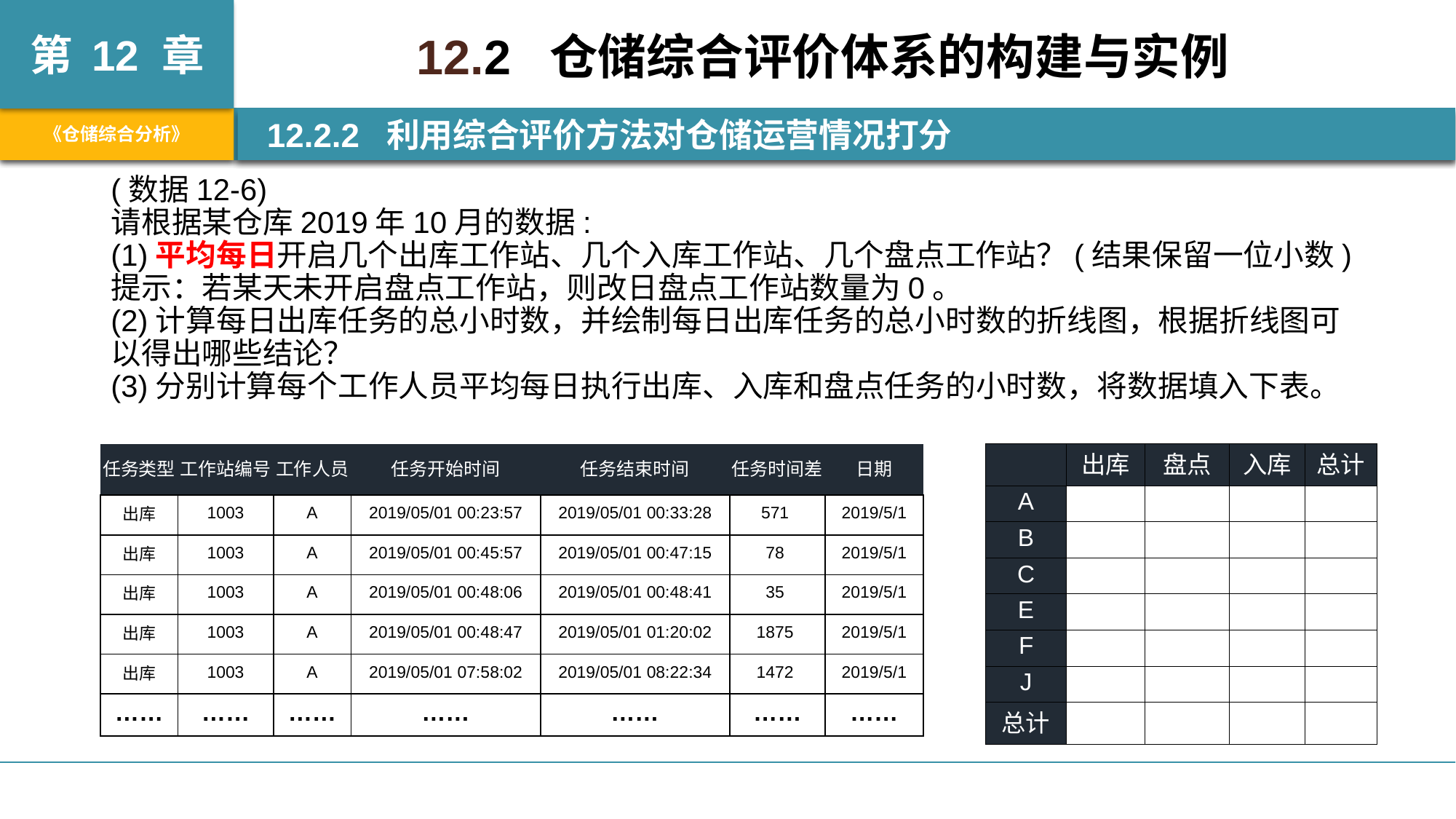

12.2  仓储综合评价体系的构建与实例
  12.2.2  利用综合评价方法对仓储运营情况打分
(数据12-6)
请根据某仓库2019年10月的数据:
(1)平均每日开启几个出库工作站、几个入库工作站、几个盘点工作站？(结果保留一位小数)
提示：若某天未开启盘点工作站，则改日盘点工作站数量为0。
(2)计算每日出库任务的总小时数，并绘制每日出库任务的总小时数的折线图，根据折线图可以得出哪些结论？
(3)分别计算每个工作人员平均每日执行出库、入库和盘点任务的小时数，将数据填入下表。
| 任务类型 | 工作站编号 | 工作人员 | 任务开始时间 | 任务结束时间 | 任务时间差 | 日期 |
| --- | --- | --- | --- | --- | --- | --- |
| 出库 | 1003 | A | 2019/05/01 00:23:57 | 2019/05/01 00:33:28 | 571 | 2019/5/1 |
| 出库 | 1003 | A | 2019/05/01 00:45:57 | 2019/05/01 00:47:15 | 78 | 2019/5/1 |
| 出库 | 1003 | A | 2019/05/01 00:48:06 | 2019/05/01 00:48:41 | 35 | 2019/5/1 |
| 出库 | 1003 | A | 2019/05/01 00:48:47 | 2019/05/01 01:20:02 | 1875 | 2019/5/1 |
| 出库 | 1003 | A | 2019/05/01 07:58:02 | 2019/05/01 08:22:34 | 1472 | 2019/5/1 |
| …… | …… | …… | …… | …… | …… | …… |
|  | 出库 | 盘点 | 入库 | 总计 |
| --- | --- | --- | --- | --- |
| A |  |  |  |  |
| B |  |  |  |  |
| C |  |  |  |  |
| E |  |  |  |  |
| F |  |  |  |  |
| J |  |  |  |  |
| 总计 |  |  |  |  |